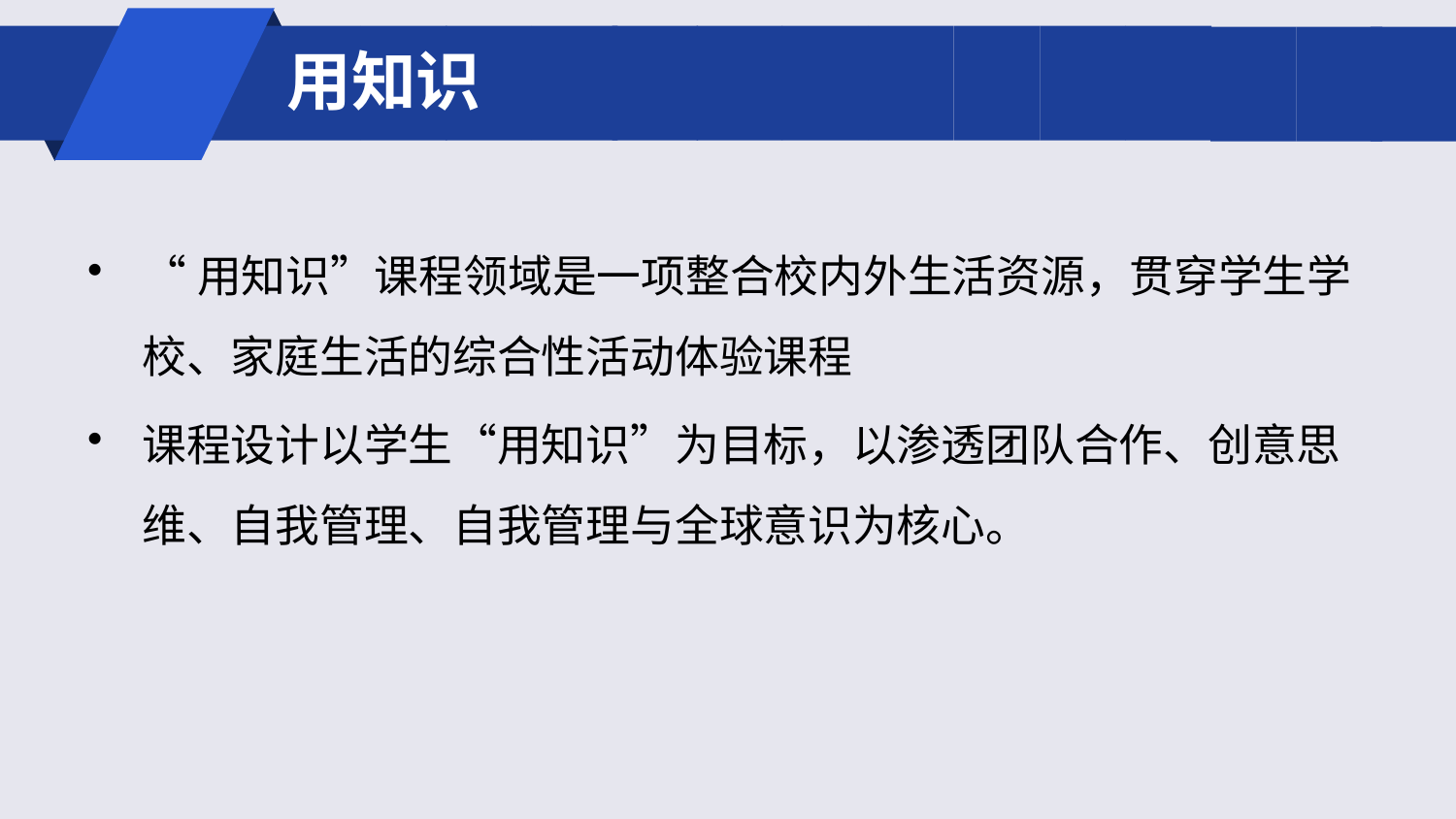

# 用知识
“用知识”课程领域是一项整合校内外生活资源，贯穿学生学校、家庭生活的综合性活动体验课程
课程设计以学生“用知识”为目标，以渗透团队合作、创意思维、自我管理、自我管理与全球意识为核心。